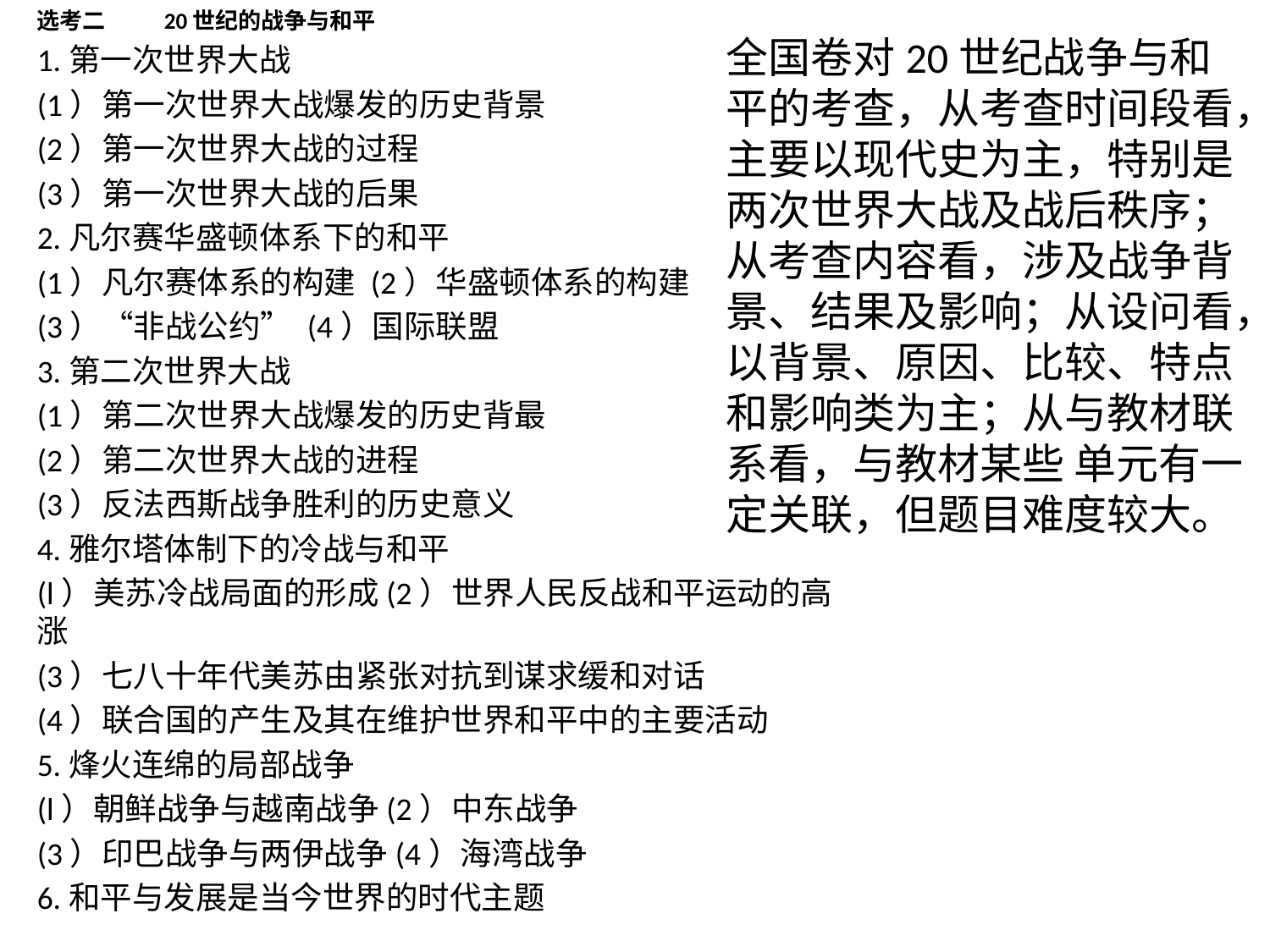

选考二	20世纪的战争与和平
1.第一次世界大战
(1）第一次世界大战爆发的历史背景
(2）第一次世界大战的过程
(3）第一次世界大战的后果
2.凡尔赛华盛顿体系下的和平
(1）凡尔赛体系的构建 (2）华盛顿体系的构建
(3）“非战公约” (4）国际联盟
3.第二次世界大战
(1）第二次世界大战爆发的历史背最
(2）第二次世界大战的进程
(3）反法西斯战争胜利的历史意义
4.雅尔塔体制下的冷战与和平
(l）美苏冷战局面的形成(2）世界人民反战和平运动的高涨
(3）七八十年代美苏由紧张对抗到谋求缓和对话
(4）联合国的产生及其在维护世界和平中的主要活动
5.烽火连绵的局部战争
(l）朝鲜战争与越南战争(2）中东战争
(3）印巴战争与两伊战争(4）海湾战争
6.和平与发展是当今世界的时代主题
全国卷对20世纪战争与和平的考查，从考查时间段看，主要以现代史为主，特别是两次世界大战及战后秩序；从考查内容看，涉及战争背景、结果及影响；从设问看，以背景、原因、比较、特点和影响类为主；从与教材联
系看，与教材某些 单元有一定关联，但题目难度较大。